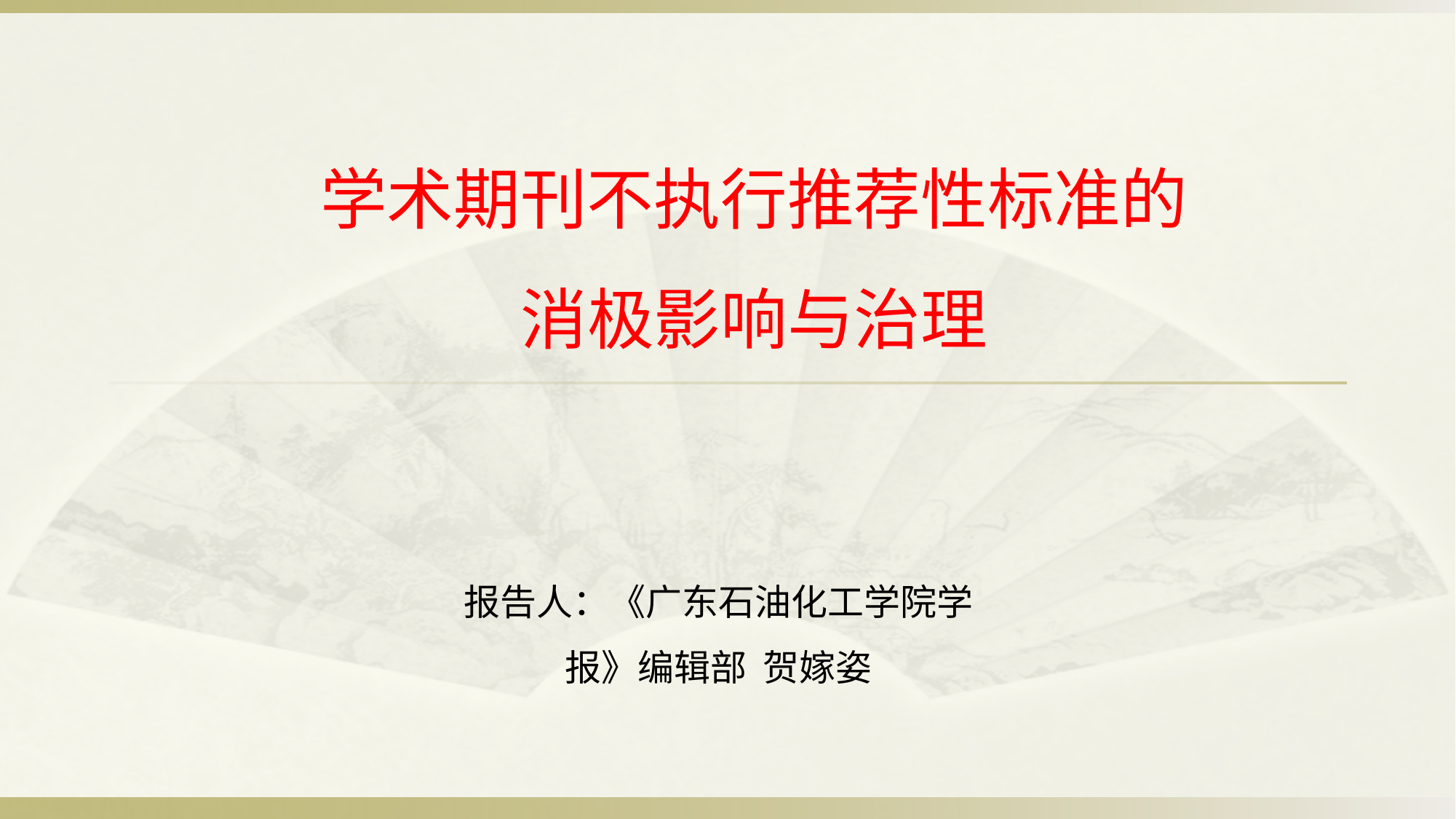

#
学术期刊不执行推荐性标准的
消极影响与治理
报告人：《广东石油化工学院学报》编辑部  贺嫁姿